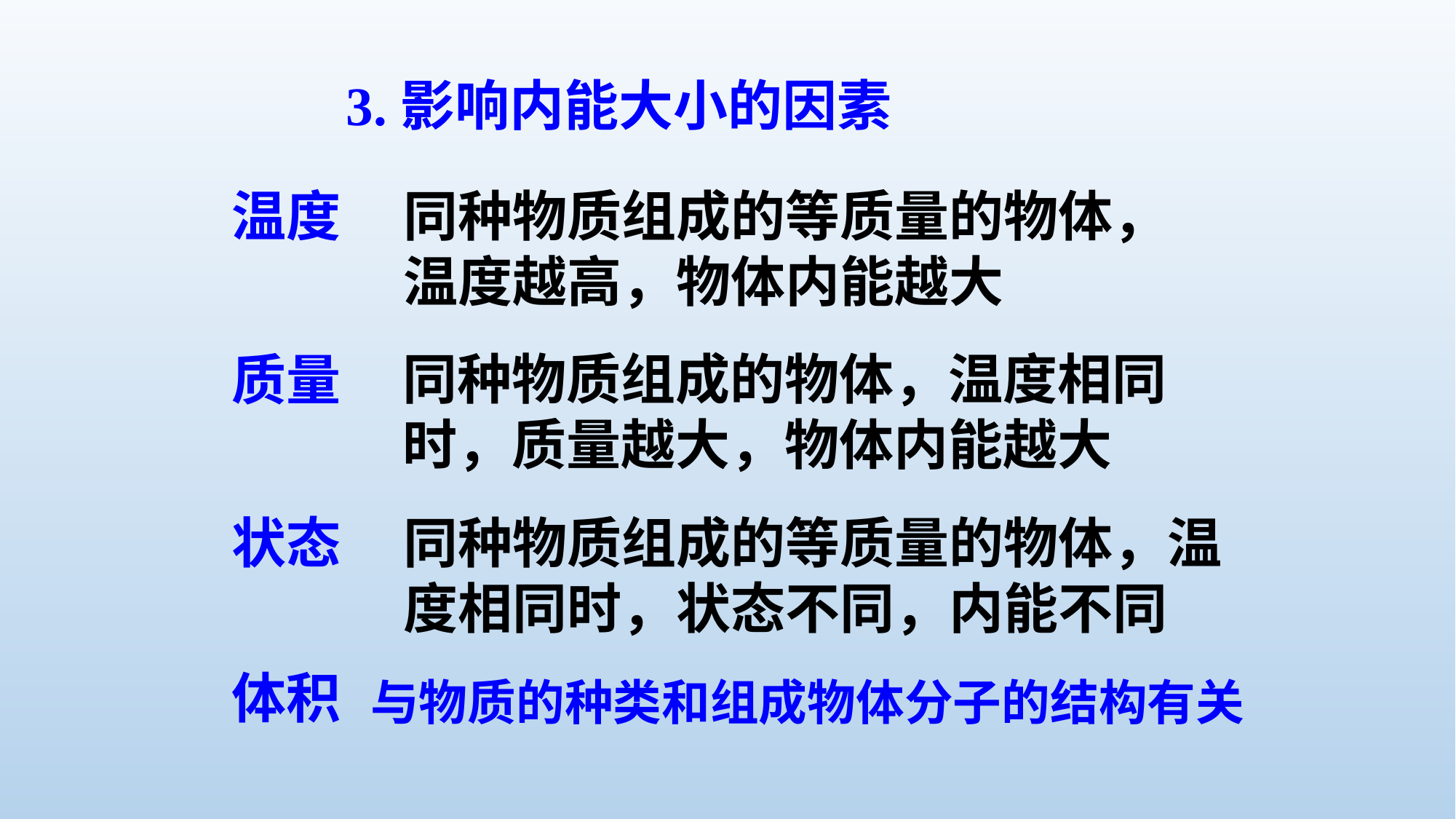

3.影响内能大小的因素
同种物质组成的等质量的物体，温度越高，物体内能越大
温度
同种物质组成的物体，温度相同时，质量越大，物体内能越大
质量
同种物质组成的等质量的物体，温度相同时，状态不同，内能不同
状态
体积
与物质的种类和组成物体分子的结构有关